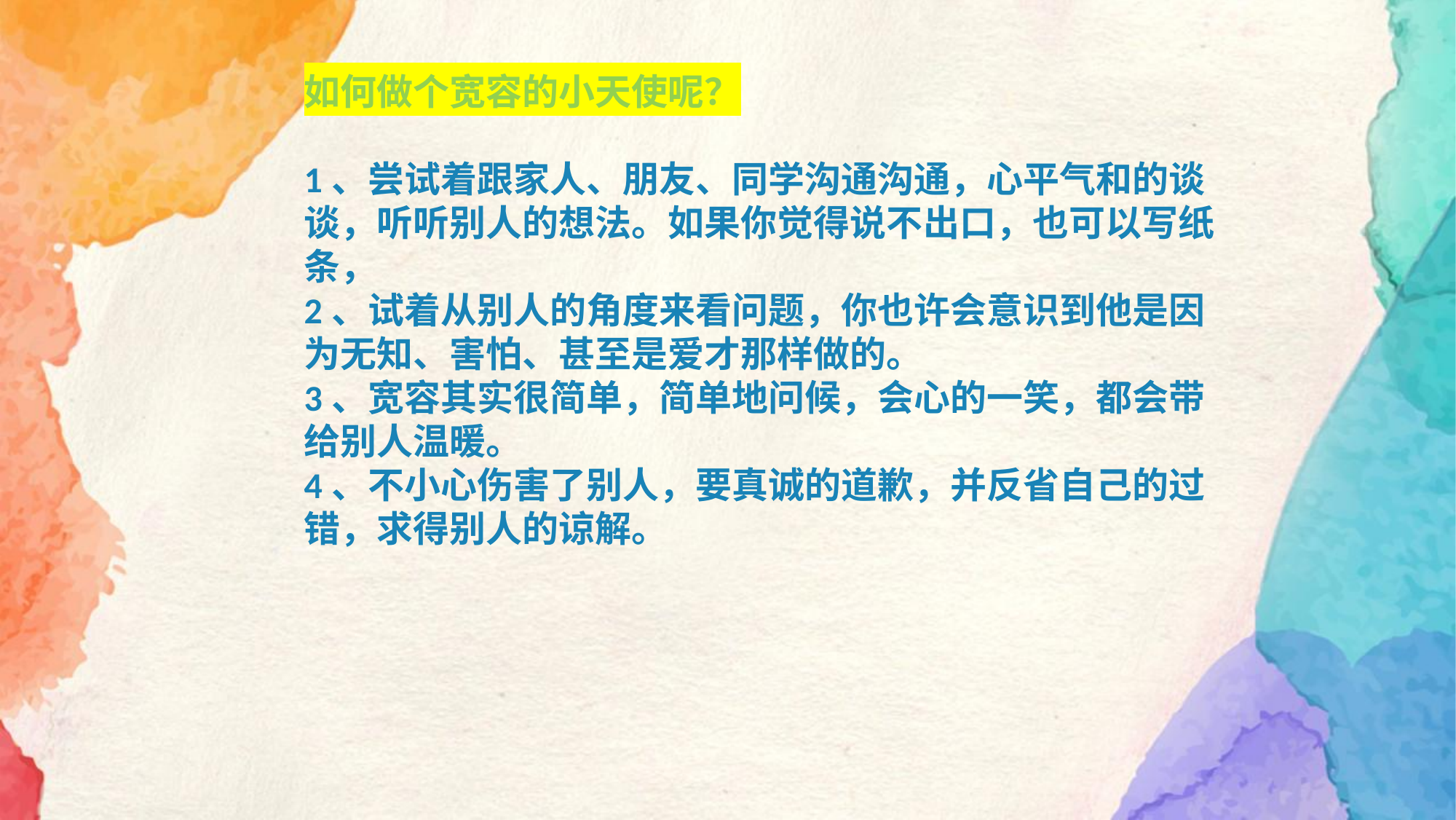

如何做个宽容的小天使呢？

1、尝试着跟家人、朋友、同学沟通沟通，心平气和的谈谈，听听别人的想法。如果你觉得说不出口，也可以写纸条，
2、试着从别人的角度来看问题，你也许会意识到他是因为无知、害怕、甚至是爱才那样做的。
3、宽容其实很简单，简单地问候，会心的一笑，都会带给别人温暖。
4、不小心伤害了别人，要真诚的道歉，并反省自己的过错，求得别人的谅解。